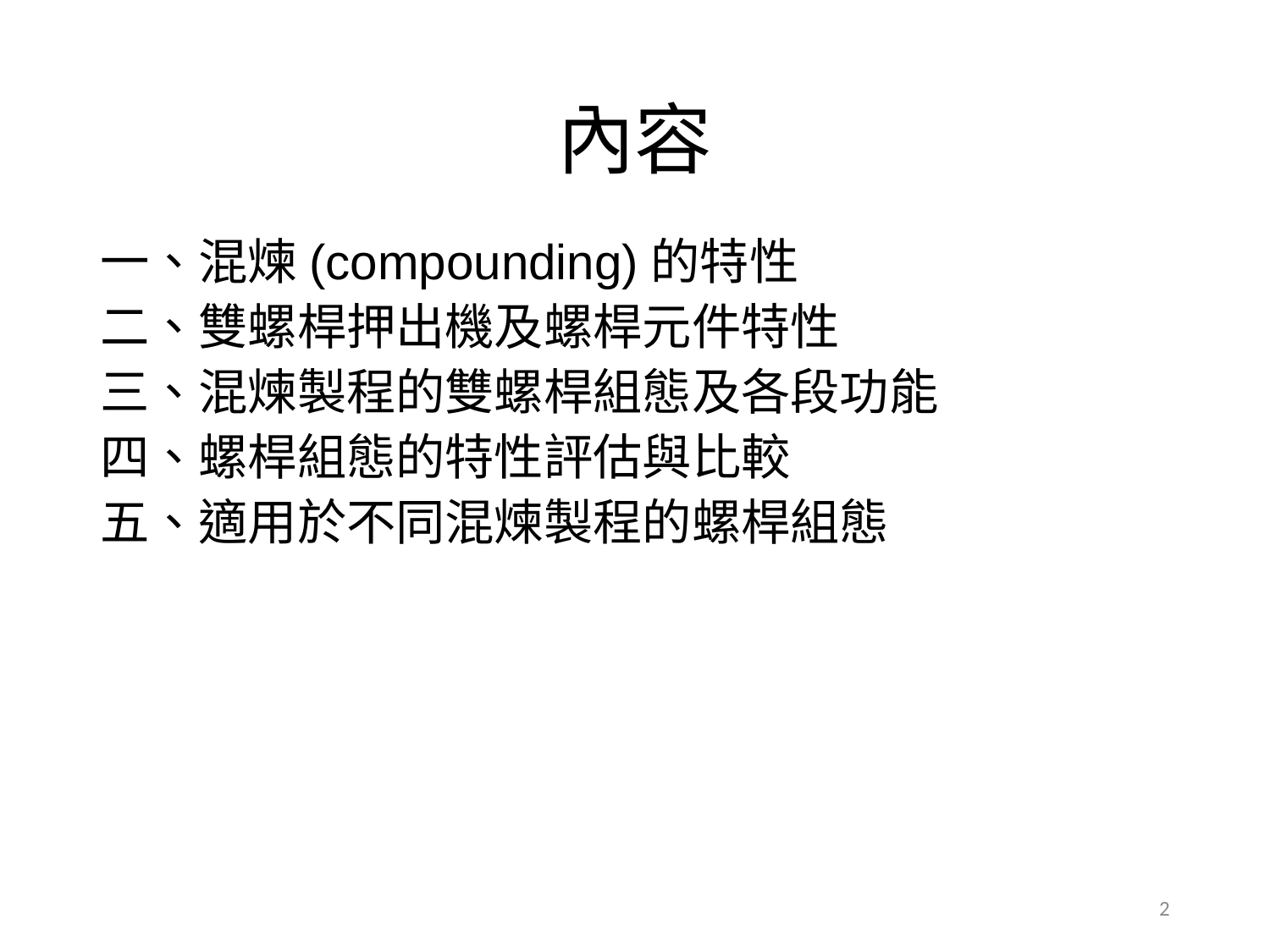

# 內容
一、混煉(compounding)的特性
二、雙螺桿押出機及螺桿元件特性
三、混煉製程的雙螺桿組態及各段功能
四、螺桿組態的特性評估與比較
五、適用於不同混煉製程的螺桿組態
2